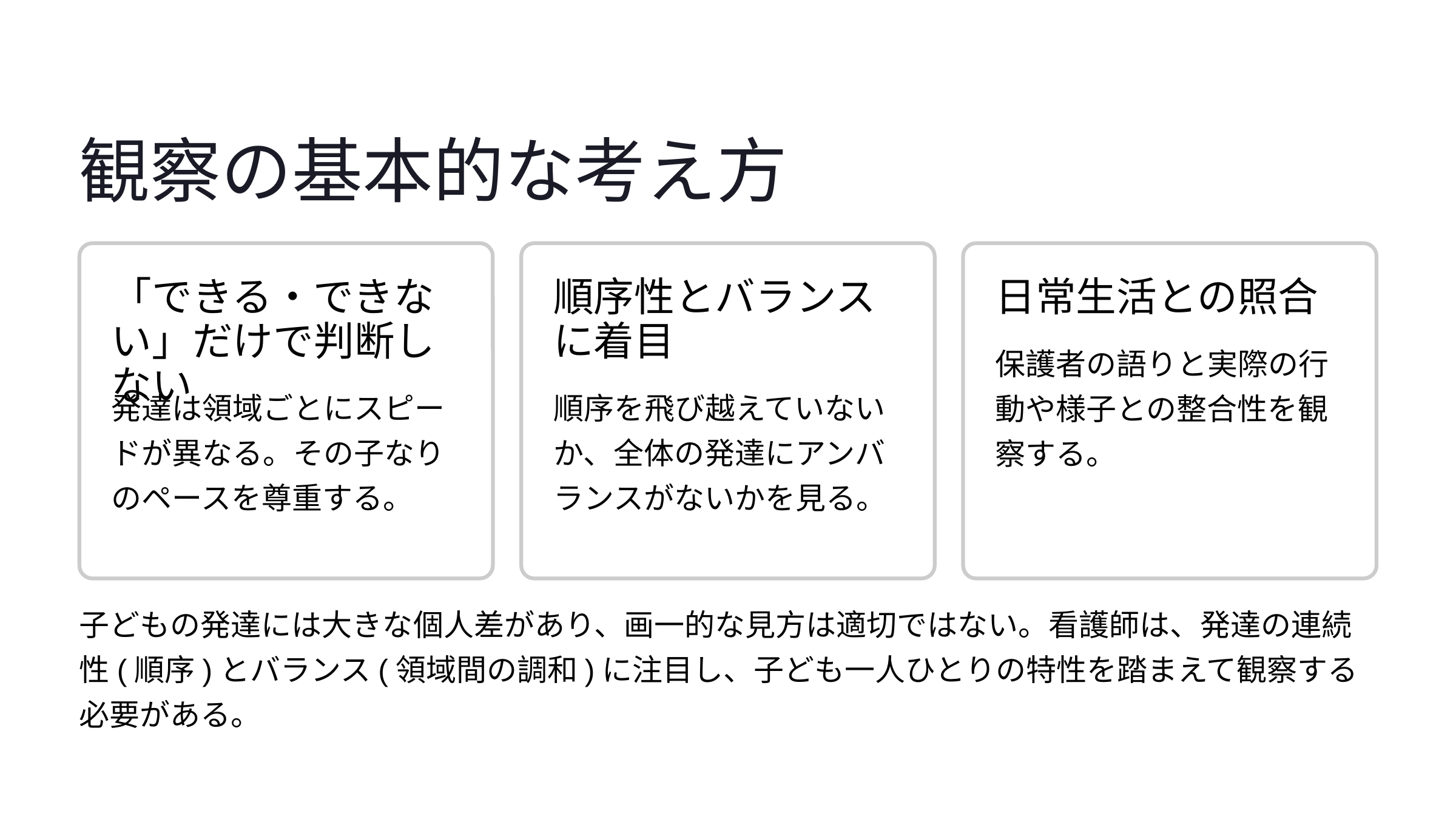

観察の基本的な考え方

「できる・できない」だけで判断しない
順序性とバランスに着目
日常生活との照合
保護者の語りと実際の行動や様子との整合性を観察する。
発達は領域ごとにスピードが異なる。その子なりのペースを尊重する。
順序を飛び越えていないか、全体の発達にアンバランスがないかを見る。
子どもの発達には大きな個人差があり、画一的な見方は適切ではない。看護師は、発達の連続性(順序)とバランス(領域間の調和)に注目し、子ども一人ひとりの特性を踏まえて観察する必要がある。